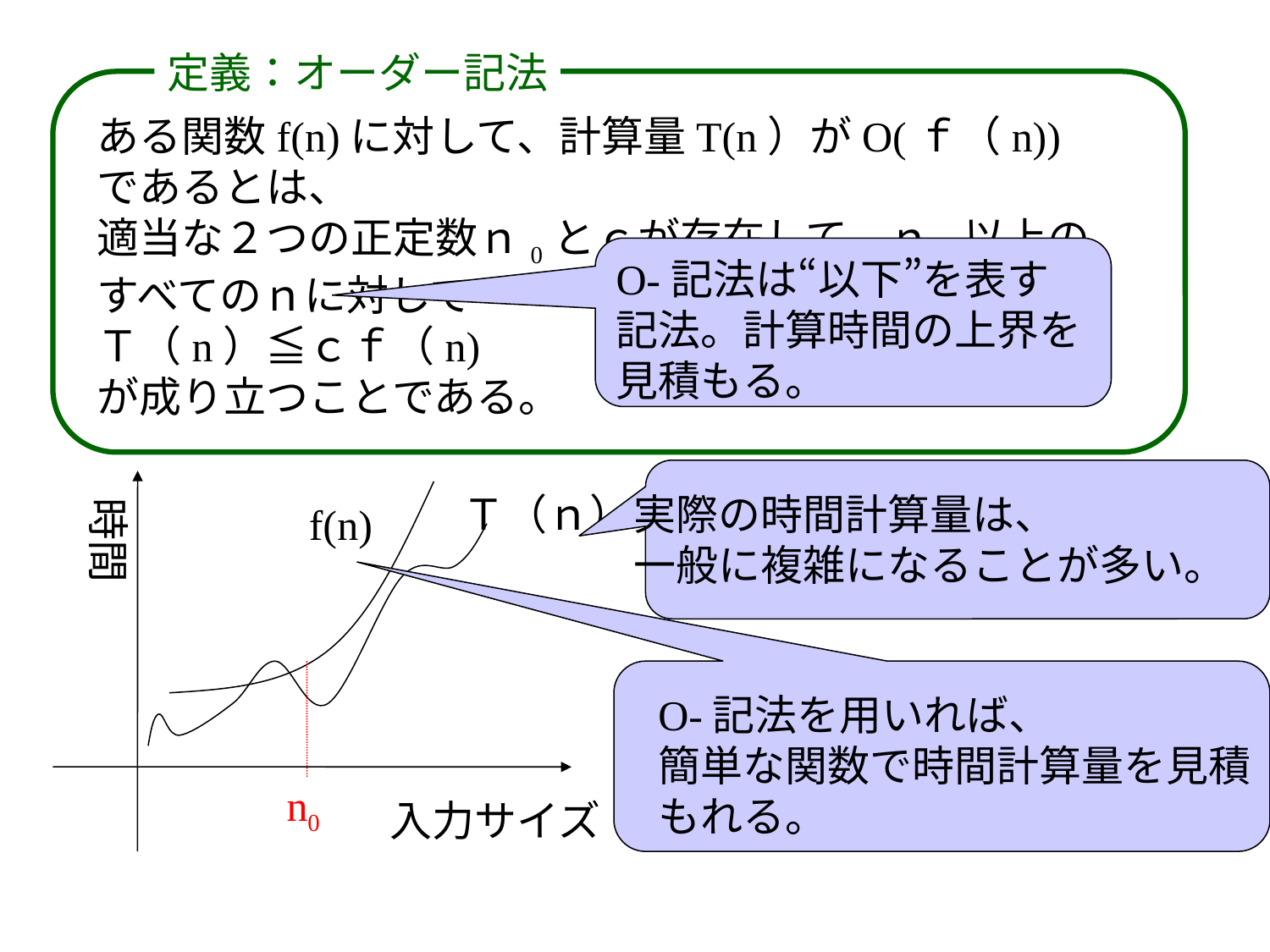

定義：オーダー記法

ある関数f(n)に対して、計算量T(n）がO(ｆ（n))であるとは、
適当な２つの正定数ｎ0とｃが存在して、ｎ0以上のすべてのｎに対して
Ｔ（n）≦ｃｆ（n)
が成り立つことである。

O-記法は“以下”を表す記法。計算時間の上界を見積もる。

Ｔ（ｎ）
実際の時間計算量は、
一般に複雑になることが多い。
時間
f(n)

O-記法を用いれば、
簡単な関数で時間計算量を見積もれる。

28
n0
入力サイズ